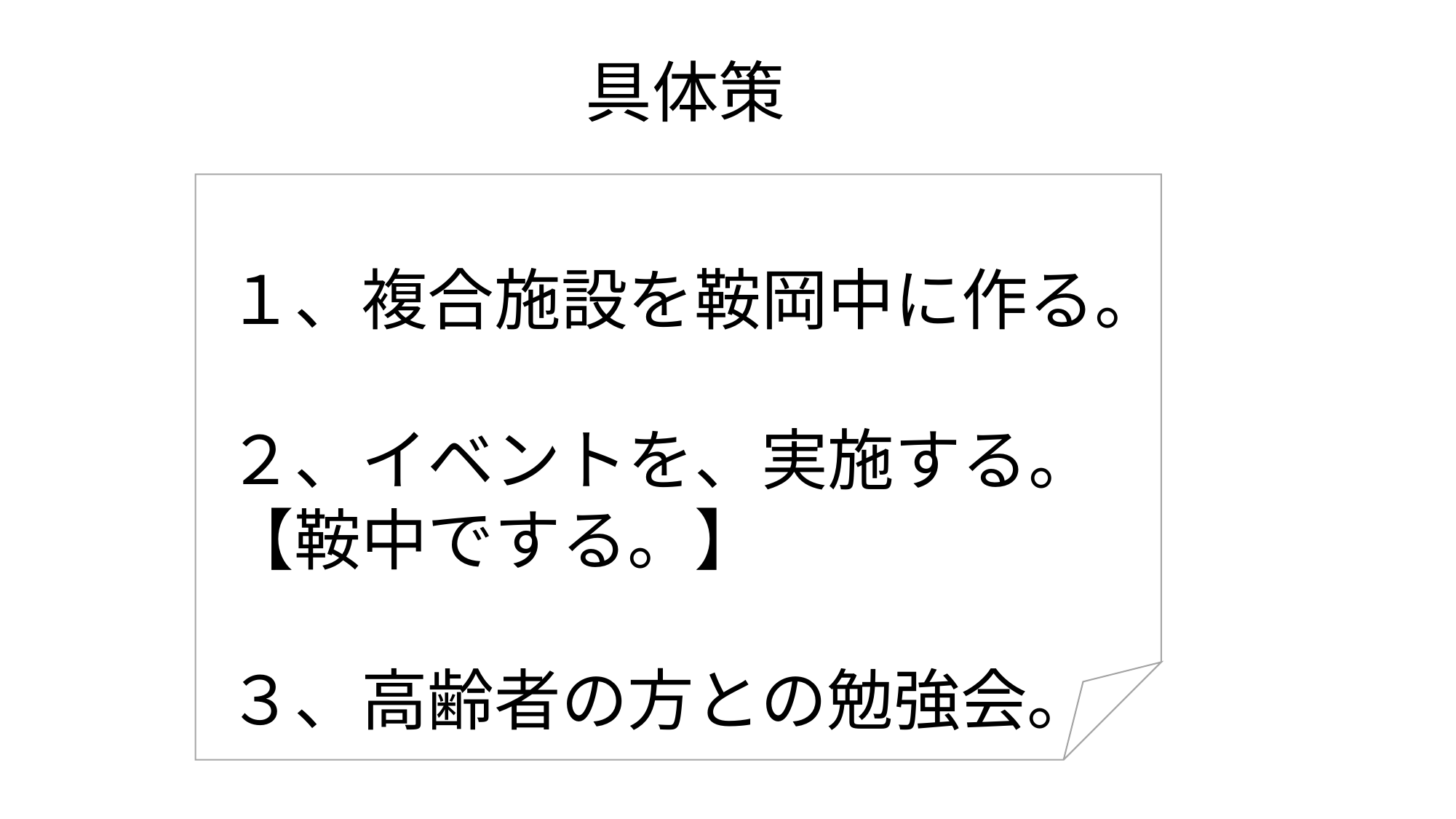

具体策

１、複合施設を鞍岡中に作る。

２、イベントを、実施する。
【鞍中でする。】

３、高齢者の方との勉強会。